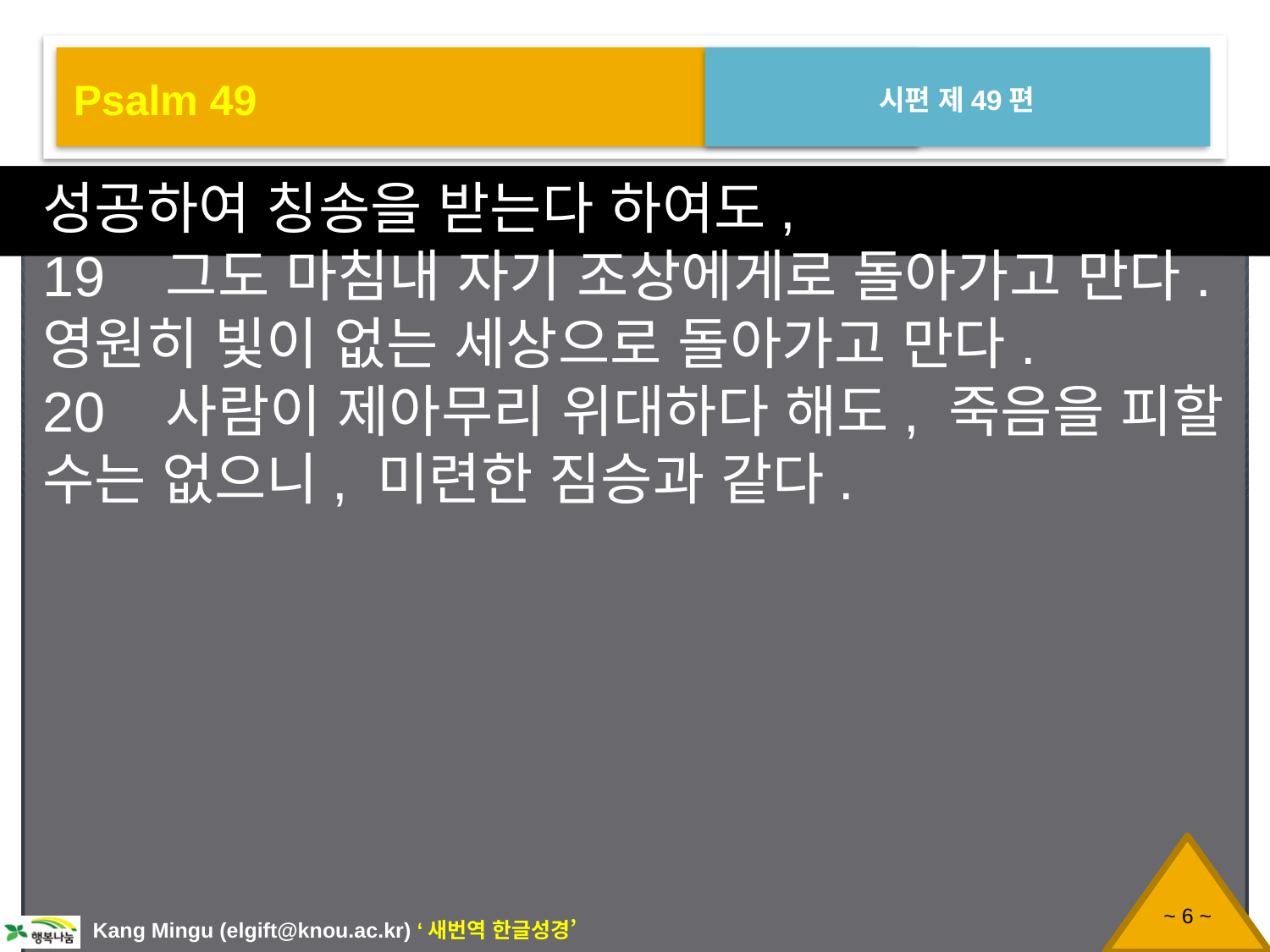

Psalm 49
시편 제49편
성공하여 칭송을 받는다 하여도,
19   그도 마침내 자기 조상에게로 돌아가고 만다. 영원히 빛이 없는 세상으로 돌아가고 만다.
20   사람이 제아무리 위대하다 해도, 죽음을 피할 수는 없으니, 미련한 짐승과 같다.